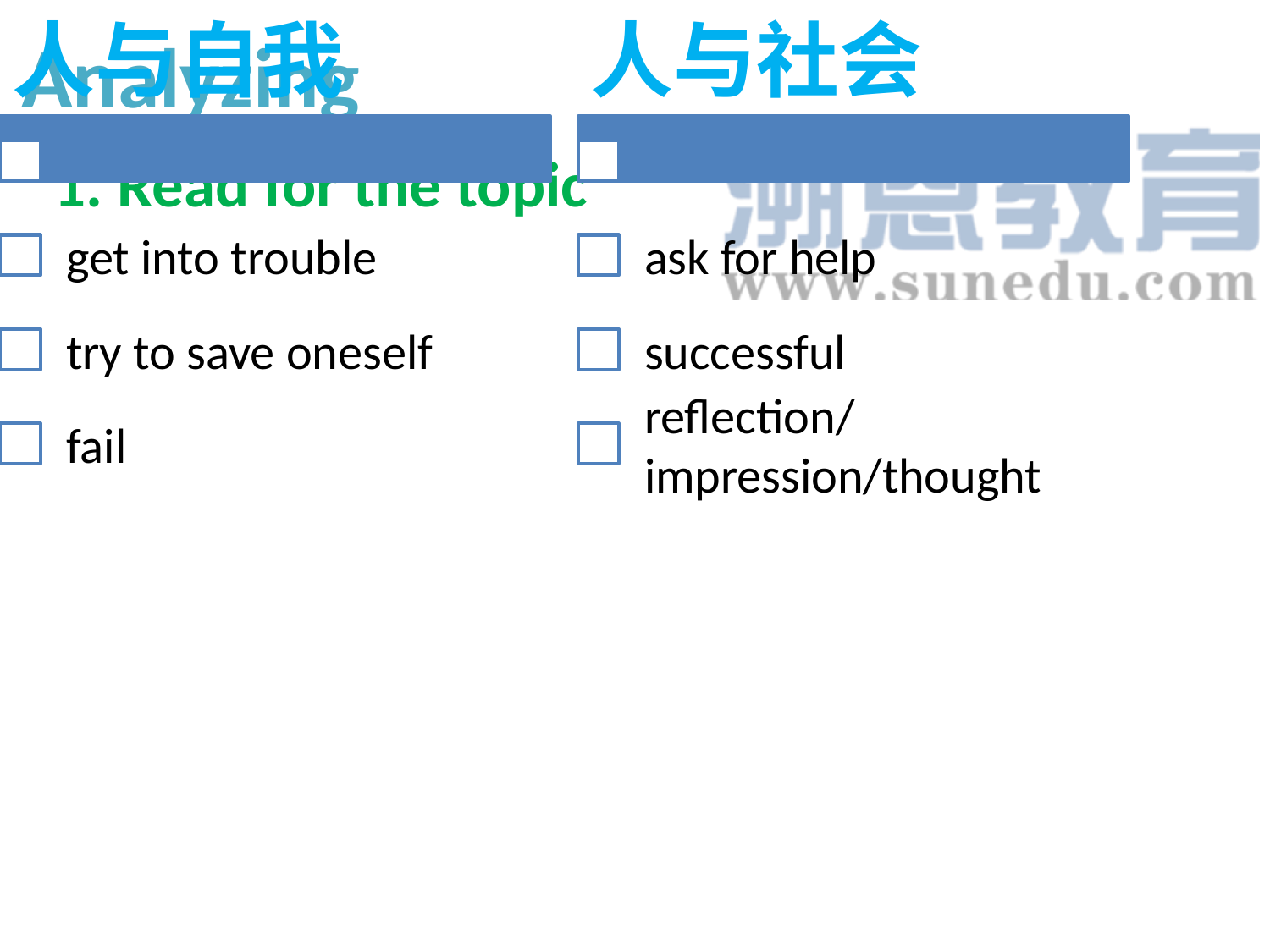

Analyzing
1. Read for the topic
人与自我
get into trouble
try to save oneself
fail
人与社会
ask for help
successful
reflection/impression/thought